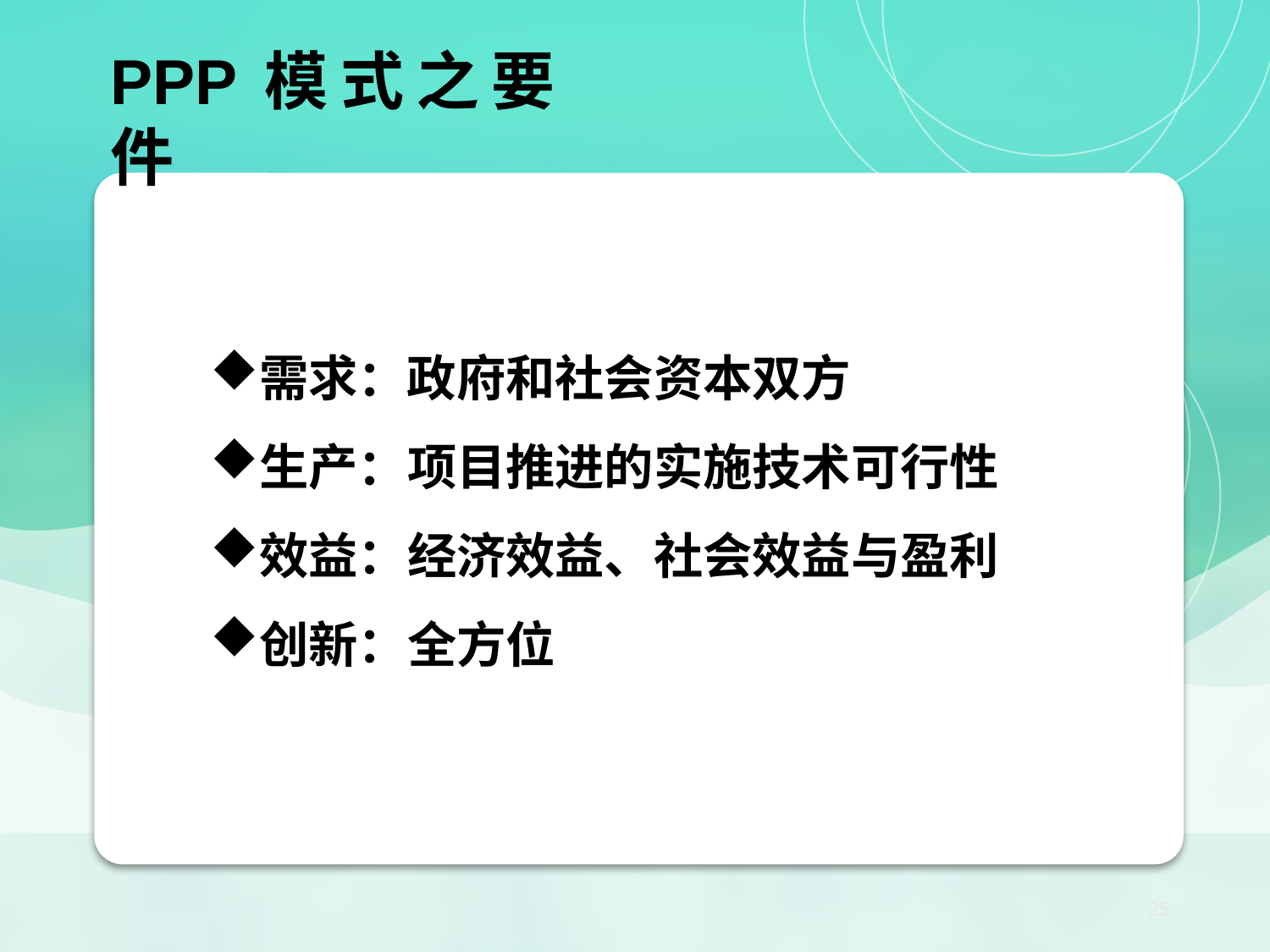

PPP模式之要件

需求：政府和社会资本双方
生产：项目推进的实施技术可行性
效益：经济效益、社会效益与盈利
创新：全方位

25